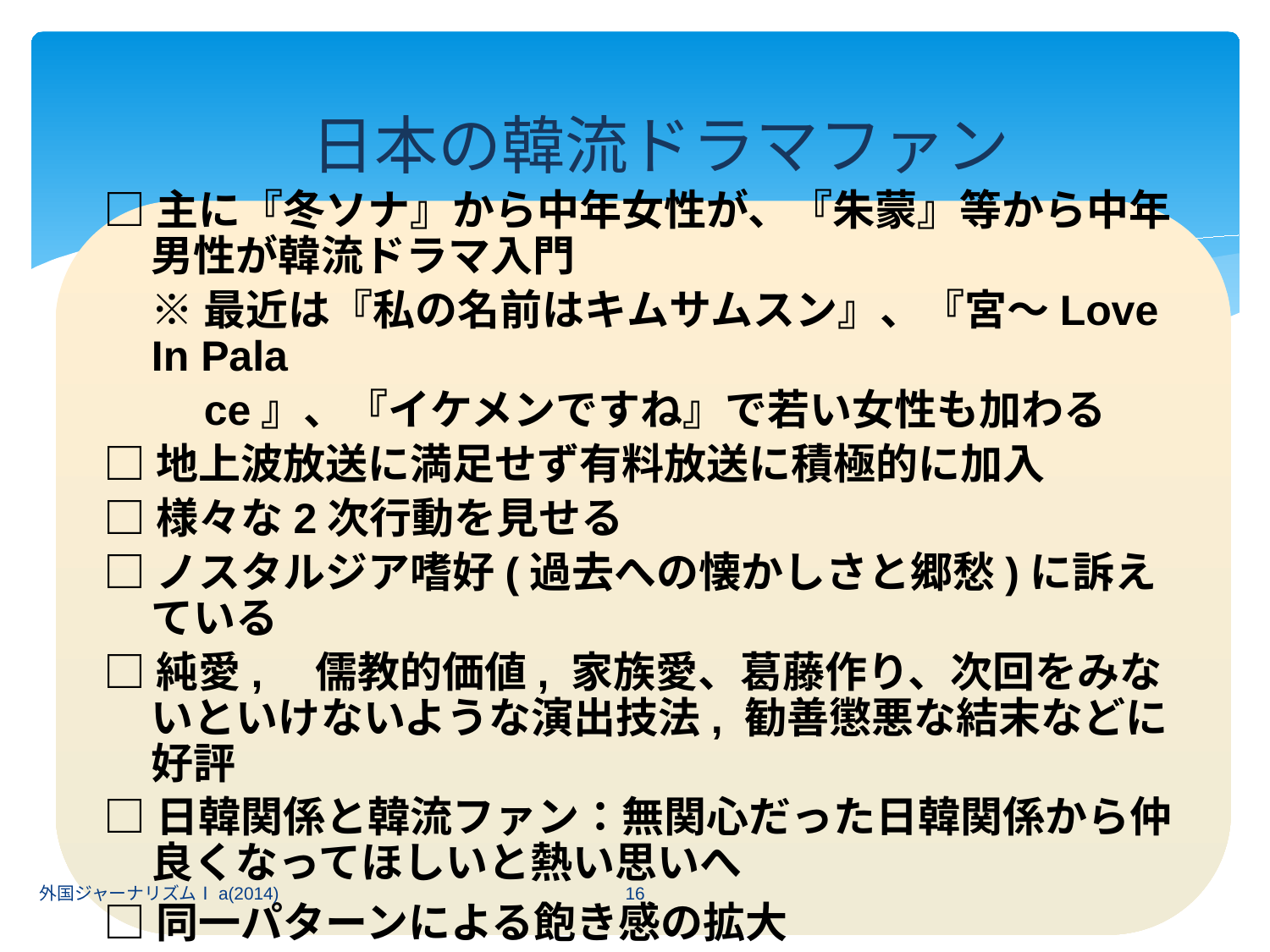

日本の韓流ドラマファン
□主に『冬ソナ』から中年女性が、『朱蒙』等から中年男性が韓流ドラマ入門
※最近は『私の名前はキムサムスン』、『宮～Love In Pala
　ce』、『イケメンですね』で若い女性も加わる
□地上波放送に満足せず有料放送に積極的に加入
□様々な2次行動を見せる
□ノスタルジア嗜好(過去への懐かしさと郷愁)に訴えている
□純愛,　儒教的価値, 家族愛、葛藤作り、次回をみないといけないような演出技法, 勧善懲悪な結末などに好評
□日韓関係と韓流ファン：無関心だった日韓関係から仲良くなってほしいと熱い思いへ
□同一パターンによる飽き感の拡大

16
外国ジャーナリズムⅠa(2014)